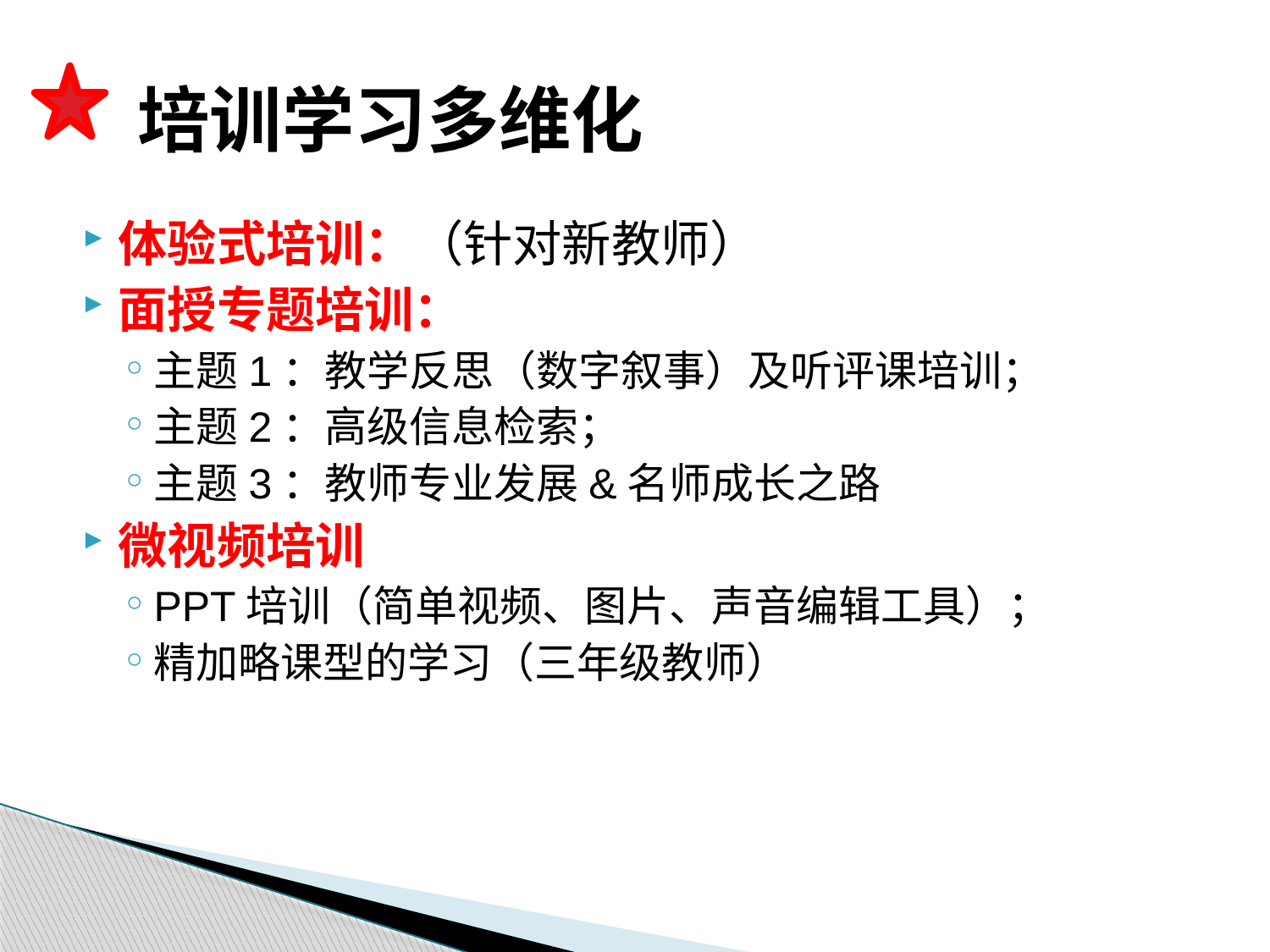

# 培训学习多维化

体验式培训：（针对新教师）
面授专题培训：
主题1：教学反思（数字叙事）及听评课培训；
主题2：高级信息检索；
主题3：教师专业发展&名师成长之路
微视频培训
PPT培训（简单视频、图片、声音编辑工具）；
精加略课型的学习（三年级教师）